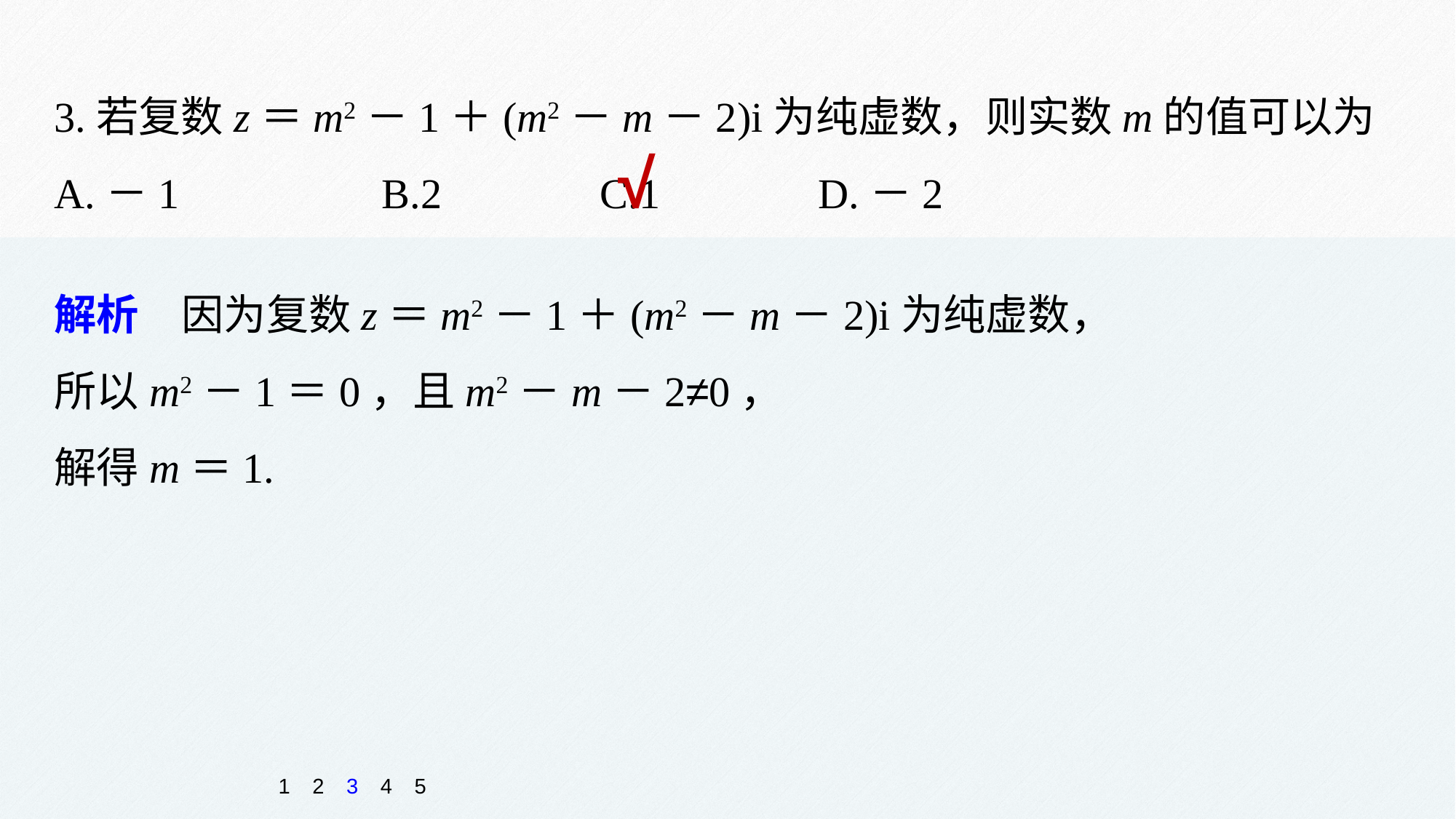

3.若复数z＝m2－1＋(m2－m－2)i为纯虚数，则实数m的值可以为
A.－1  		B.2  		C.1  		D.－2
√
解析　因为复数z＝m2－1＋(m2－m－2)i为纯虚数，
所以m2－1＝0，且m2－m－2≠0，
解得m＝1.
1
2
3
4
5